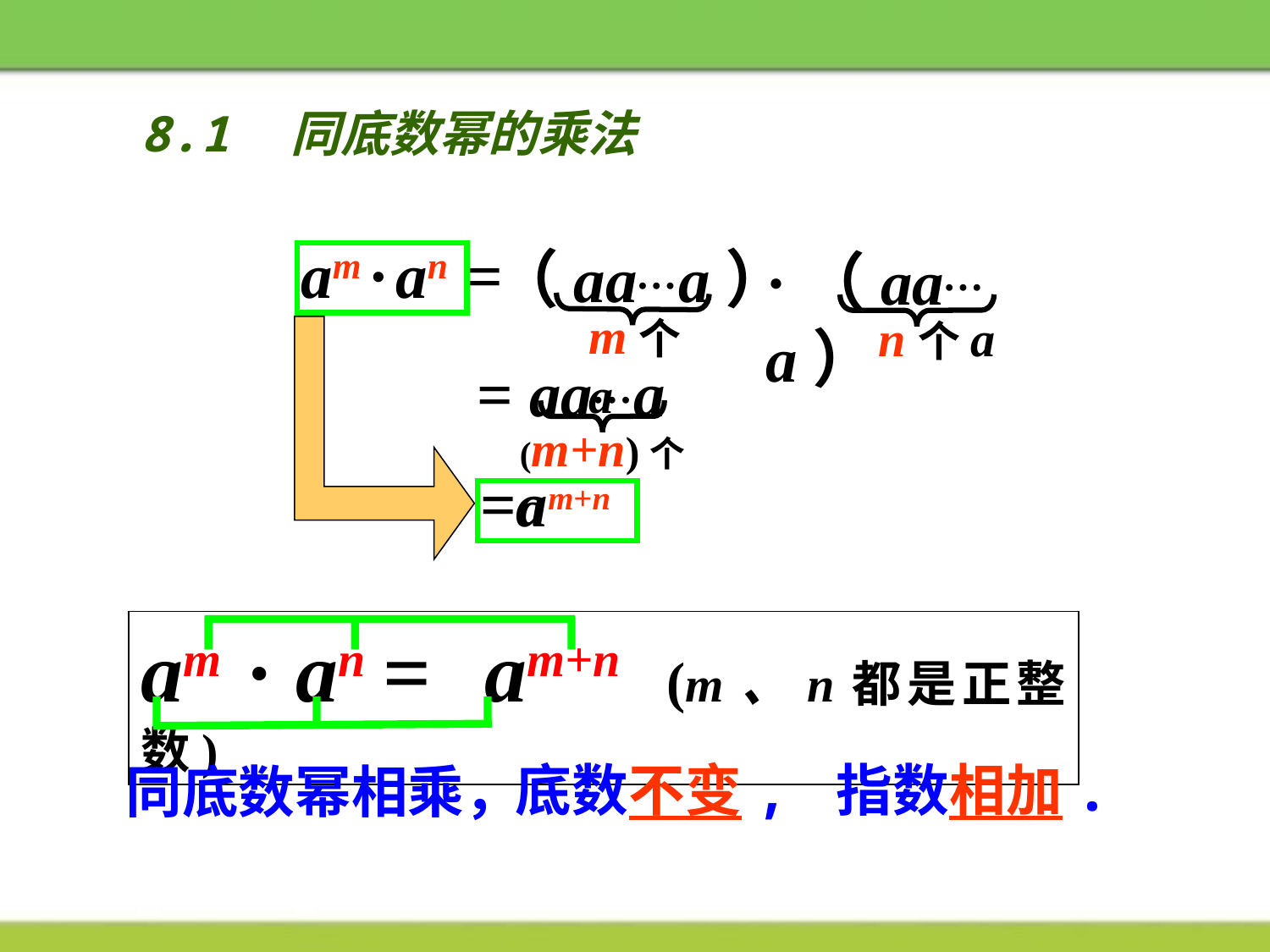

8.1　同底数幂的乘法
（aa…a）
·（aa…a）
  am · an  =

m个a
n个a
= aa…a

(m+n)个a
=am+n
am · an =  am+n  (m、n都是正整数)

底数不变, 指数相加.
同底数幂相乘，